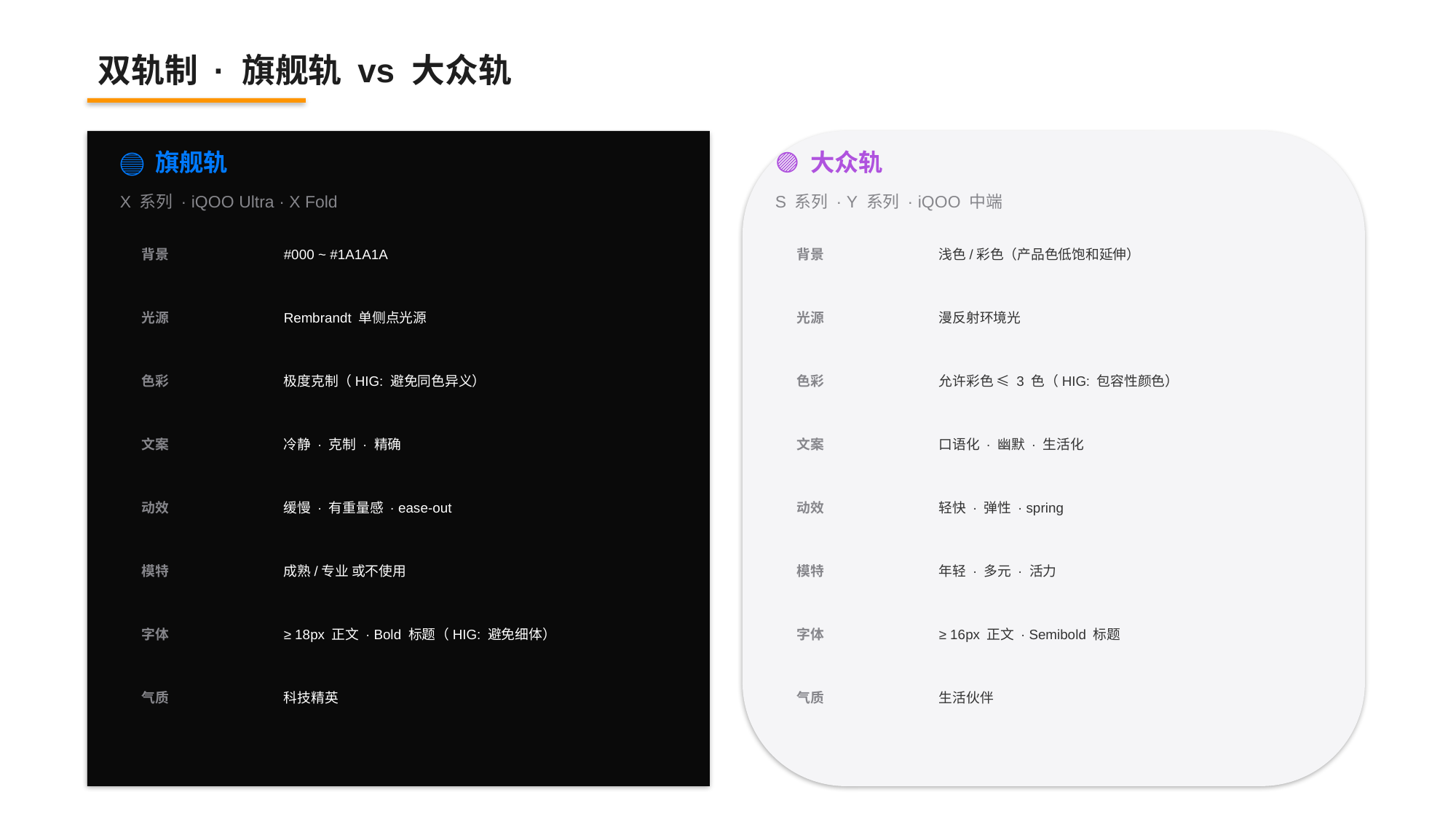

双轨制 · 旗舰轨 vs 大众轨

🔵 旗舰轨
🟣 大众轨
X 系列 · iQOO Ultra · X Fold
S 系列 · Y 系列 · iQOO 中端
背景
#000 ~ #1A1A1A
背景
浅色/彩色（产品色低饱和延伸）
光源
Rembrandt 单侧点光源
光源
漫反射环境光
色彩
极度克制（HIG: 避免同色异义）
色彩
允许彩色 ≤ 3 色（HIG: 包容性颜色）
文案
冷静 · 克制 · 精确
文案
口语化 · 幽默 · 生活化
动效
缓慢 · 有重量感 · ease-out
动效
轻快 · 弹性 · spring
模特
成熟/专业 或不使用
模特
年轻 · 多元 · 活力
字体
≥ 18px 正文 · Bold 标题（HIG: 避免细体）
字体
≥ 16px 正文 · Semibold 标题
气质
科技精英
气质
生活伙伴